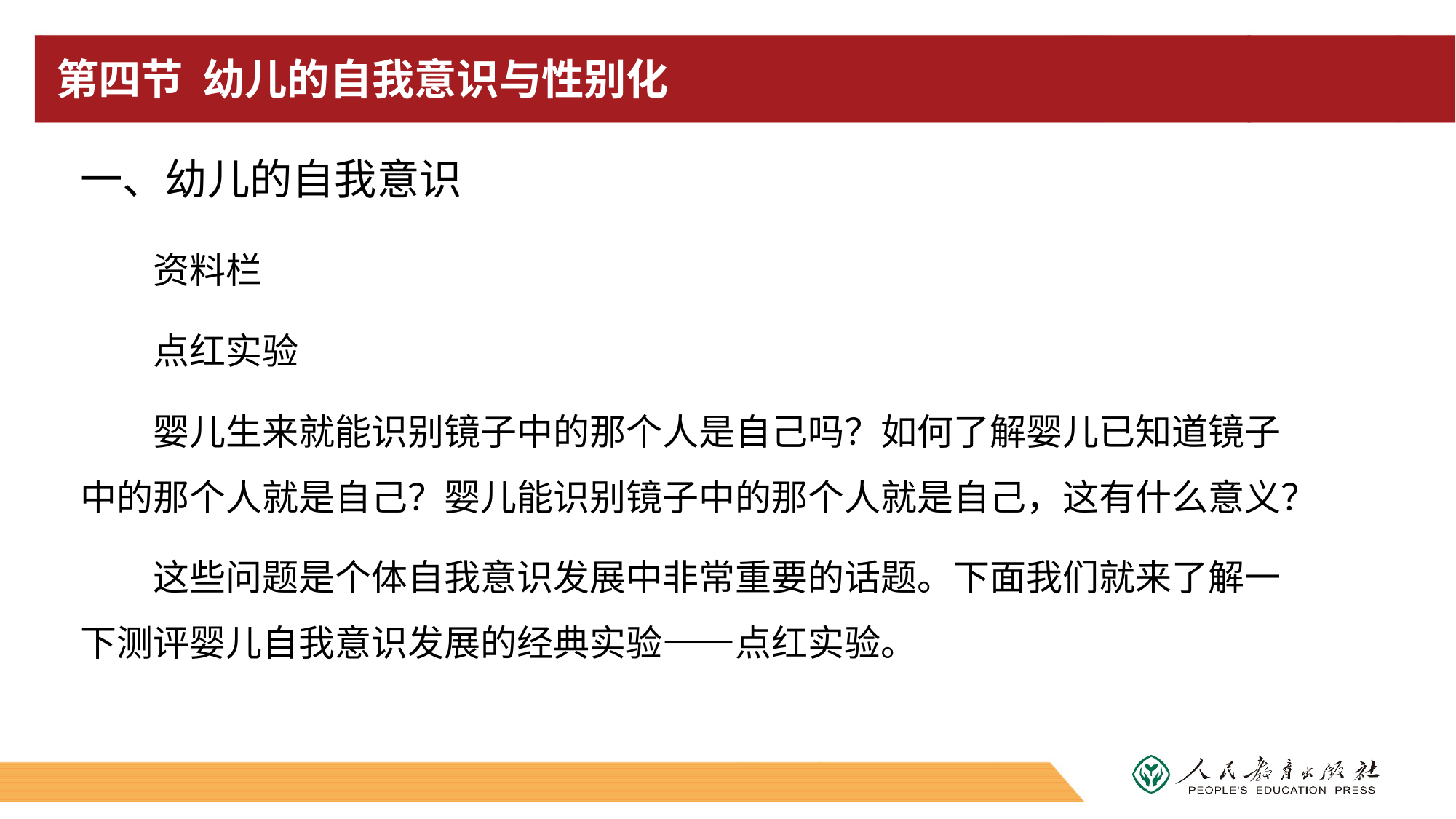

# 第四节  幼儿的自我意识与性别化
一、幼儿的自我意识
资料栏
点红实验
婴儿生来就能识别镜子中的那个人是自己吗？如何了解婴儿已知道镜子中的那个人就是自己？婴儿能识别镜子中的那个人就是自己，这有什么意义？
这些问题是个体自我意识发展中非常重要的话题。下面我们就来了解一下测评婴儿自我意识发展的经典实验——点红实验。